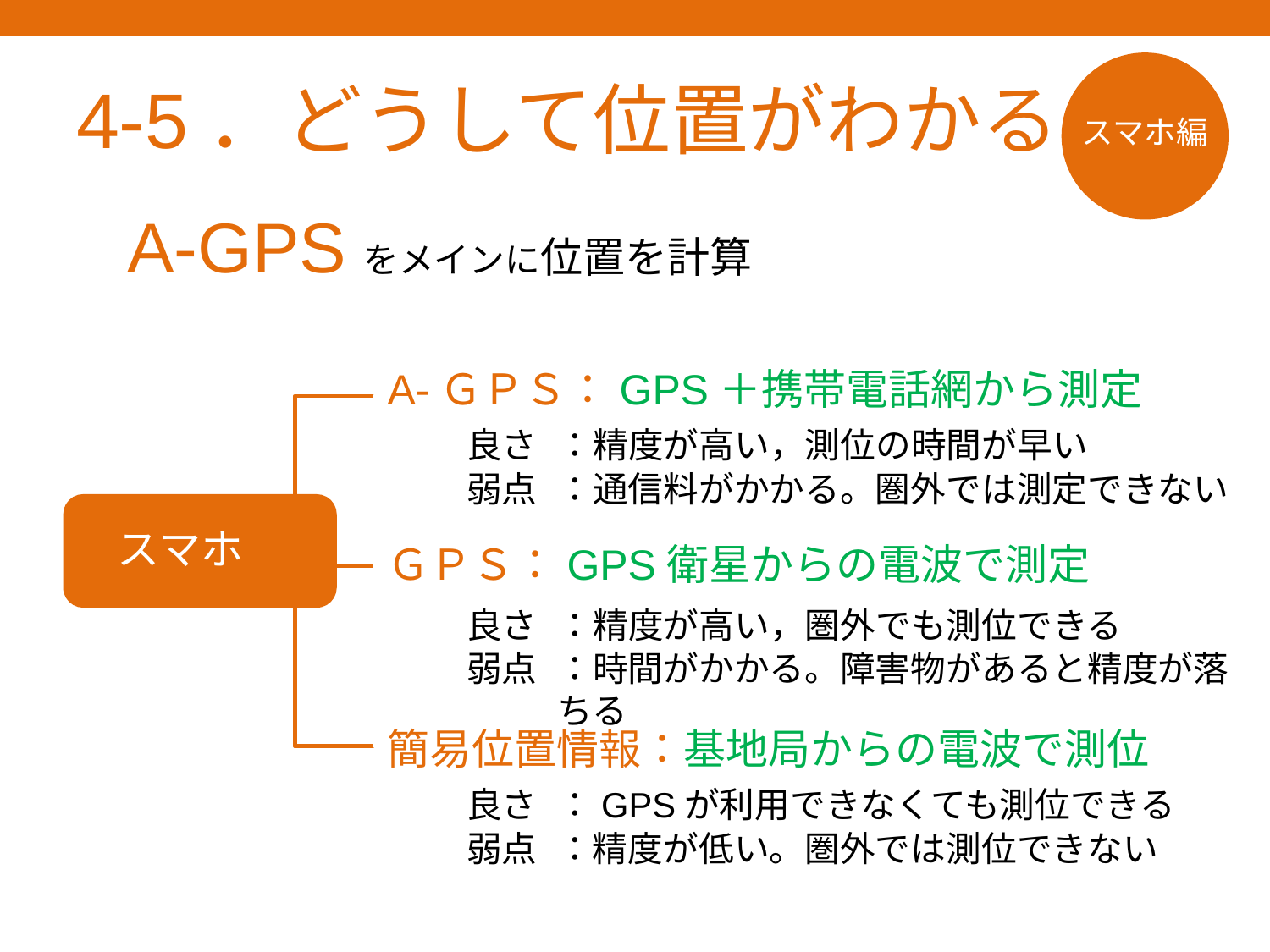

4-5．どうして位置がわかる？

スマホ編
A-GPSをメインに位置を計算
A-ＧＰＳ：GPS＋携帯電話網から測定

良さ
：精度が高い，測位の時間が早い
弱点
：通信料がかかる。圏外では測定できない

スマホ
ＧＰＳ：GPS衛星からの電波で測定

良さ
：精度が高い，圏外でも測位できる
弱点
：時間がかかる。障害物があると精度が落ちる
簡易位置情報：基地局からの電波で測位
良さ
：GPSが利用できなくても測位できる
弱点
：精度が低い。圏外では測位できない